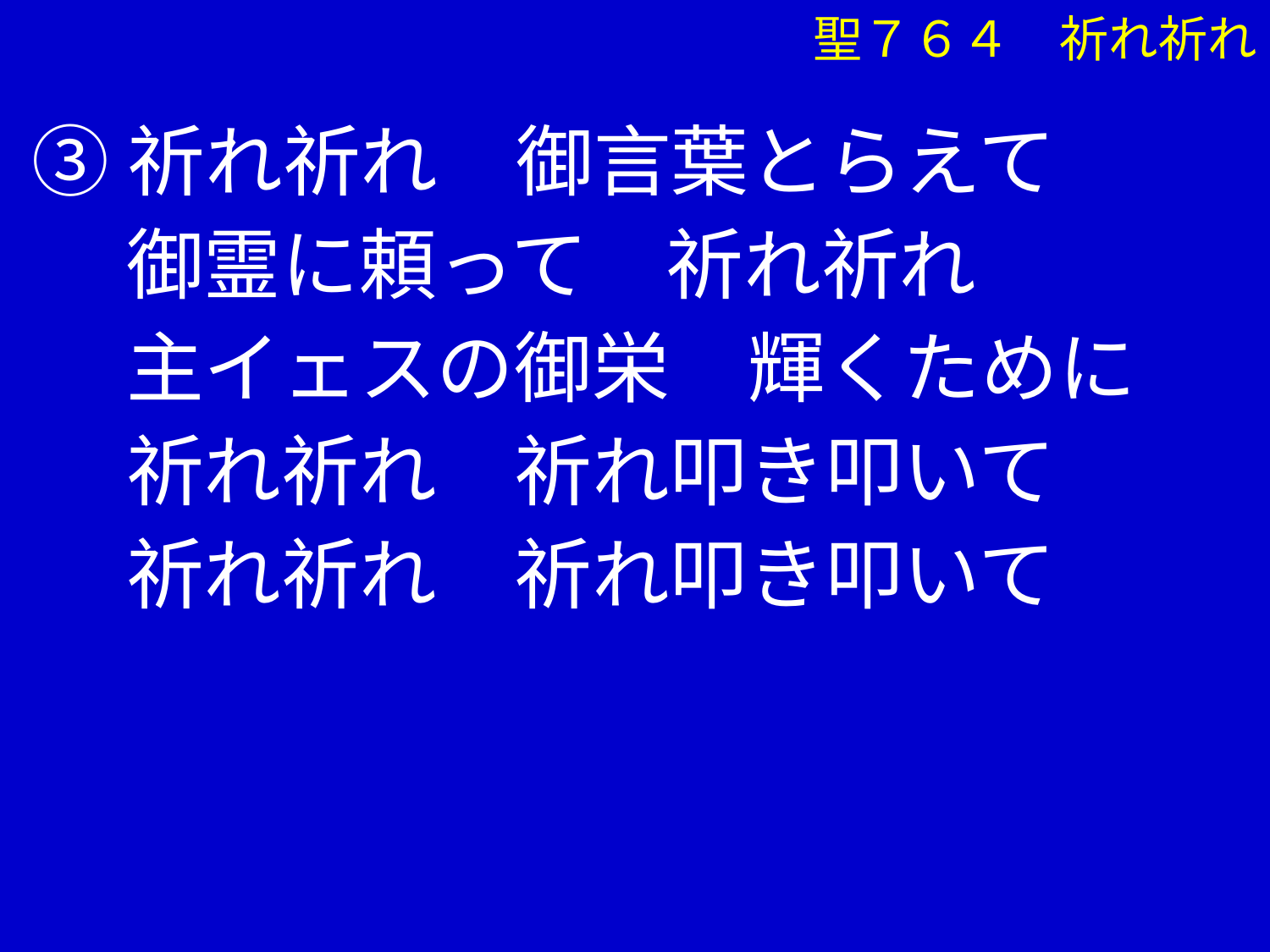

聖７６４　祈れ祈れ
③祈れ祈れ　御言葉とらえて
　 御霊に頼って　祈れ祈れ
　 主イェスの御栄　輝くために
　 祈れ祈れ　祈れ叩き叩いて
　 祈れ祈れ　祈れ叩き叩いて